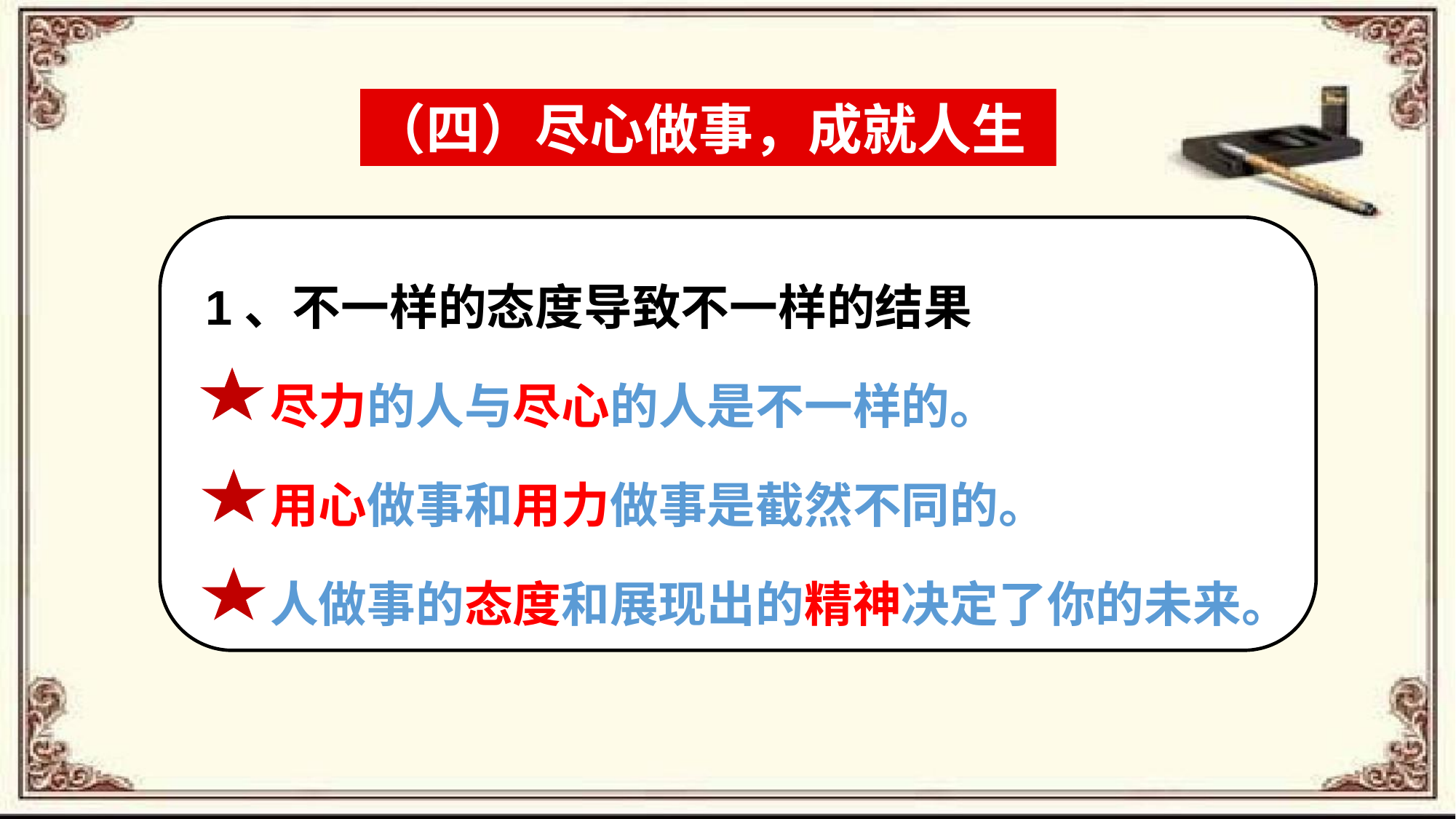

（四）尽心做事，成就人生
 1、不一样的态度导致不一样的结果
      尽力的人与尽心的人是不一样的。
      用心做事和用力做事是截然不同的。
      人做事的态度和展现出的精神决定了你的未来。